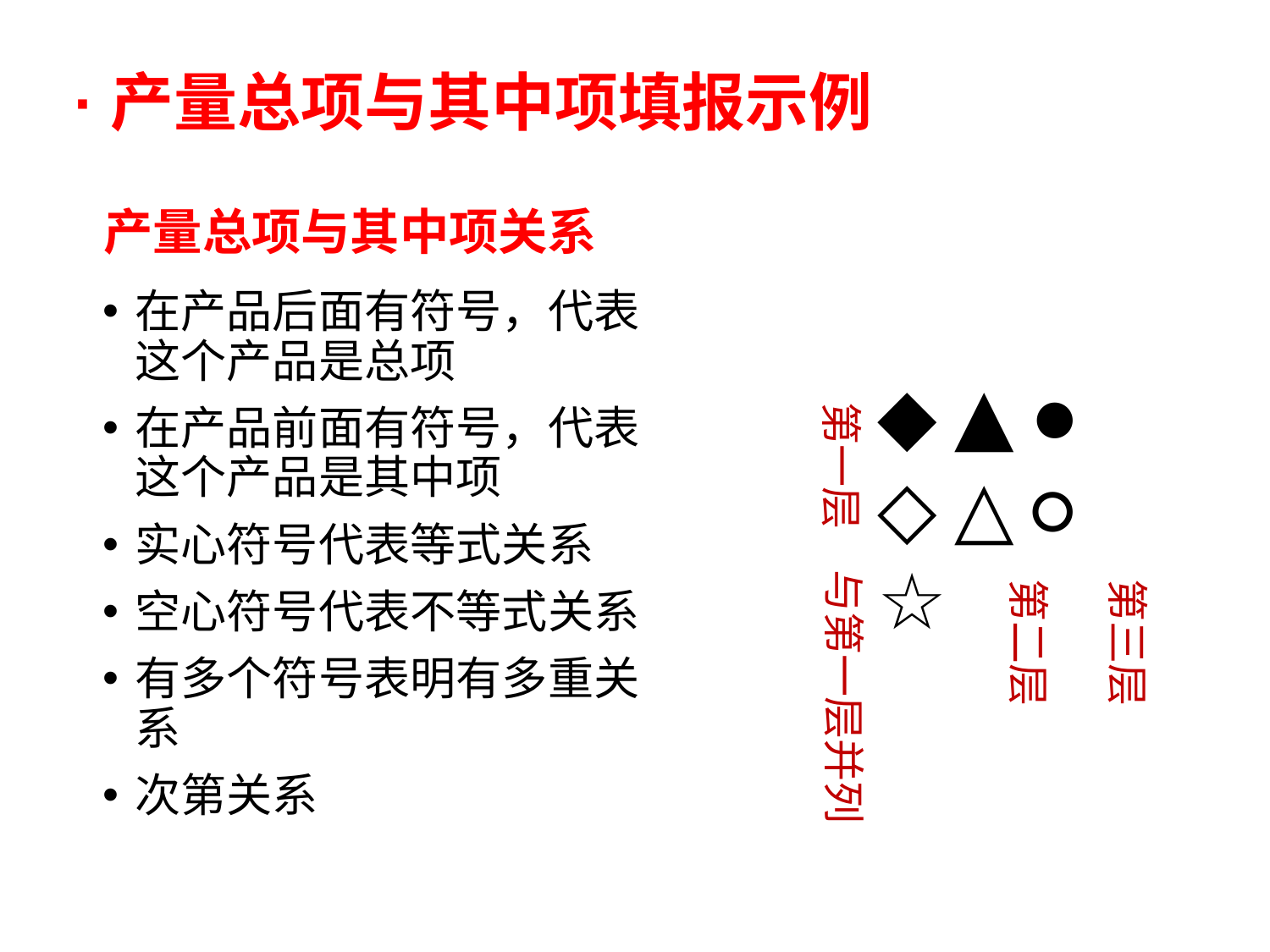

·产量总项与其中项填报示例
产量总项与其中项关系

在产品后面有符号，代表这个产品是总项
在产品前面有符号，代表这个产品是其中项
实心符号代表等式关系
空心符号代表不等式关系
有多个符号表明有多重关系
次第关系
◆ ▲ ●
◇ △ ○
☆
第一层
与第一层并列
第二层
第三层